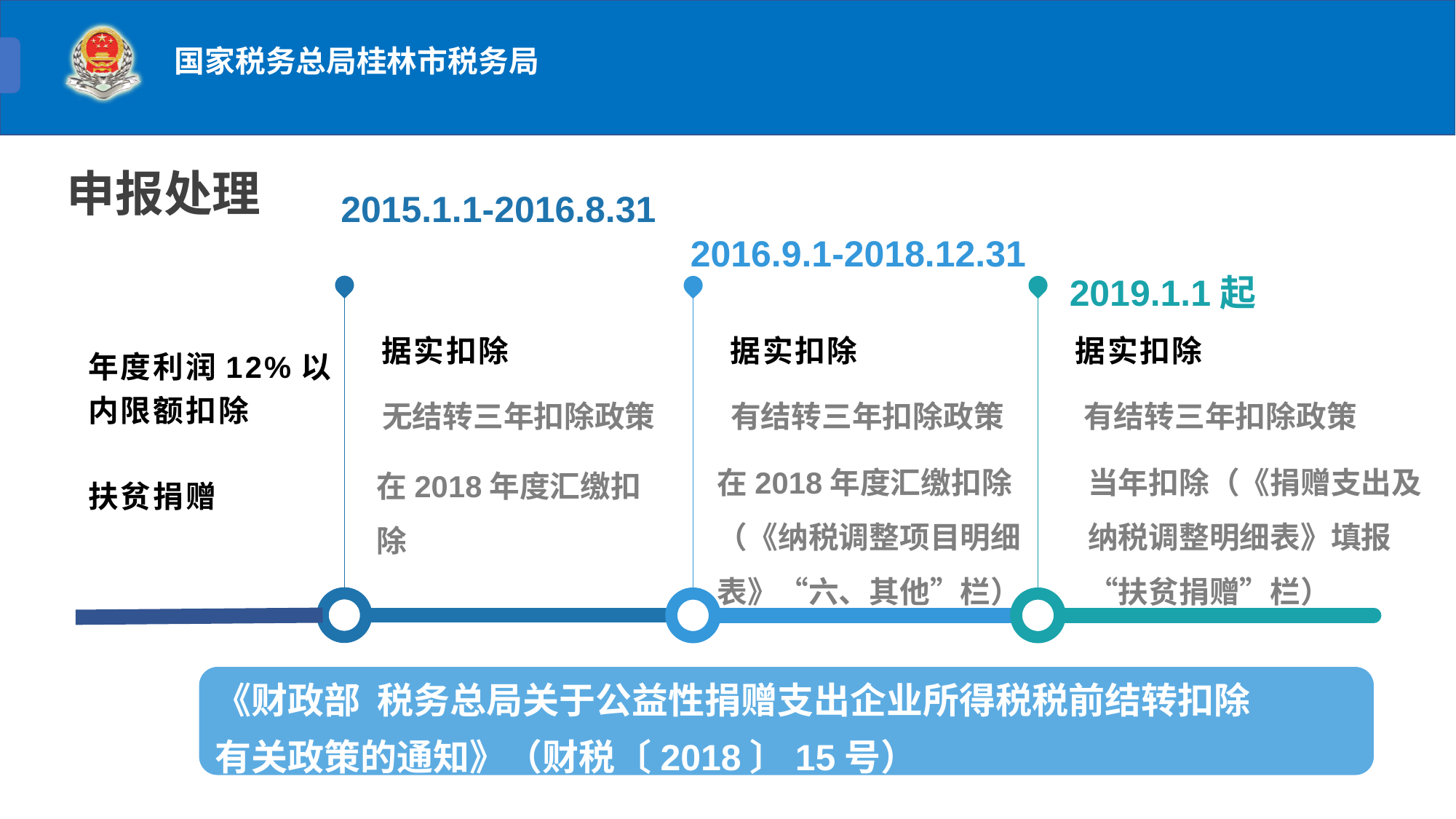

申报处理
2015.1.1-2016.8.31
2016.9.1-2018.12.31
2019.1.1起

据实扣除
据实扣除
据实扣除
年度利润12%以内限额扣除
无结转三年扣除政策
有结转三年扣除政策
有结转三年扣除政策
在2018年度汇缴扣除（《纳税调整项目明细表》“六、其他”栏）
当年扣除（《捐赠支出及纳税调整明细表》填报“扶贫捐赠”栏）
在2018年度汇缴扣除
扶贫捐赠

《财政部  税务总局关于公益性捐赠支出企业所得税税前结转扣除
有关政策的通知》（财税〔2018〕15号）